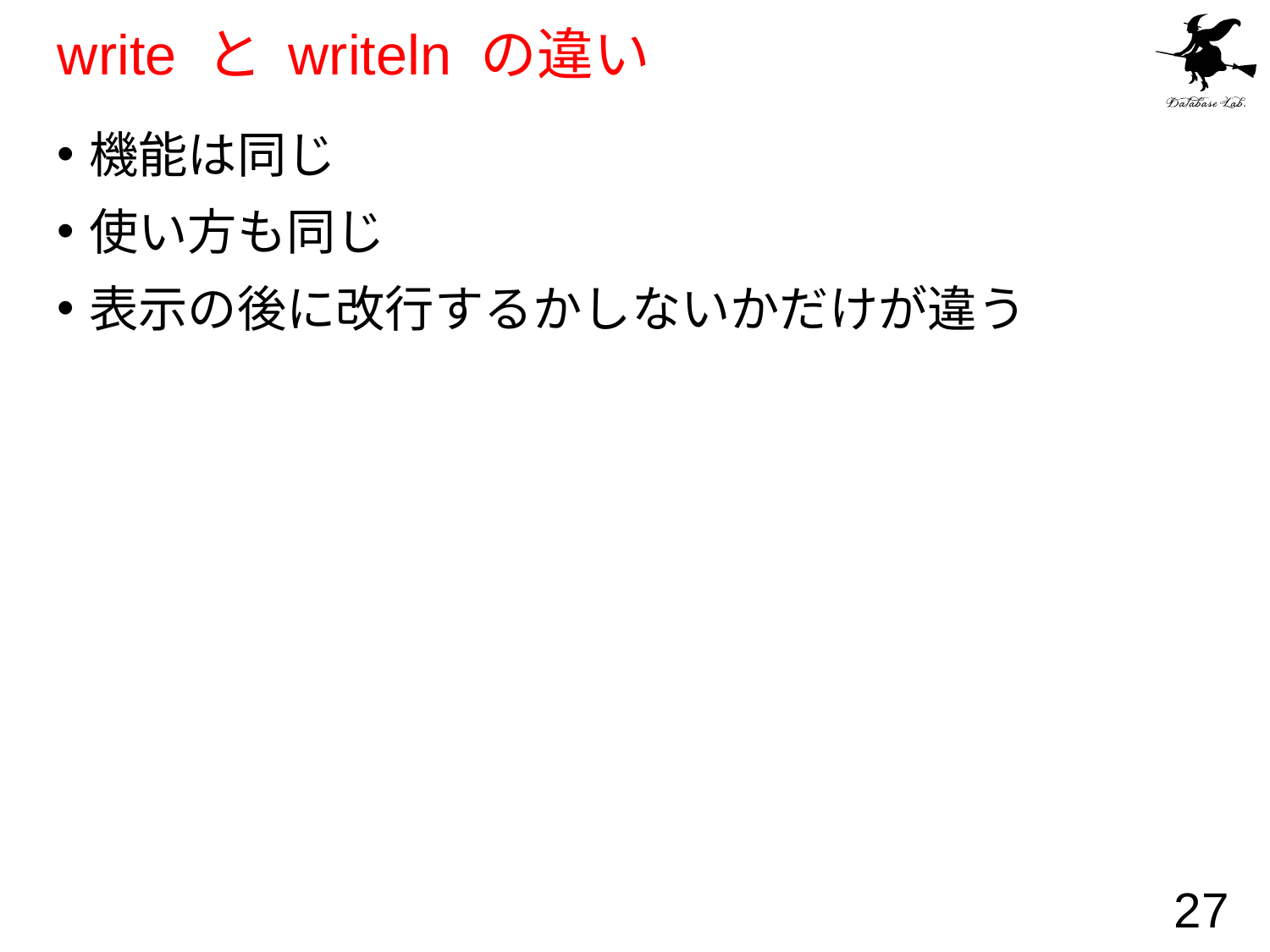

# write と writeln の違い
機能は同じ
使い方も同じ
表示の後に改行するかしないかだけが違う

27